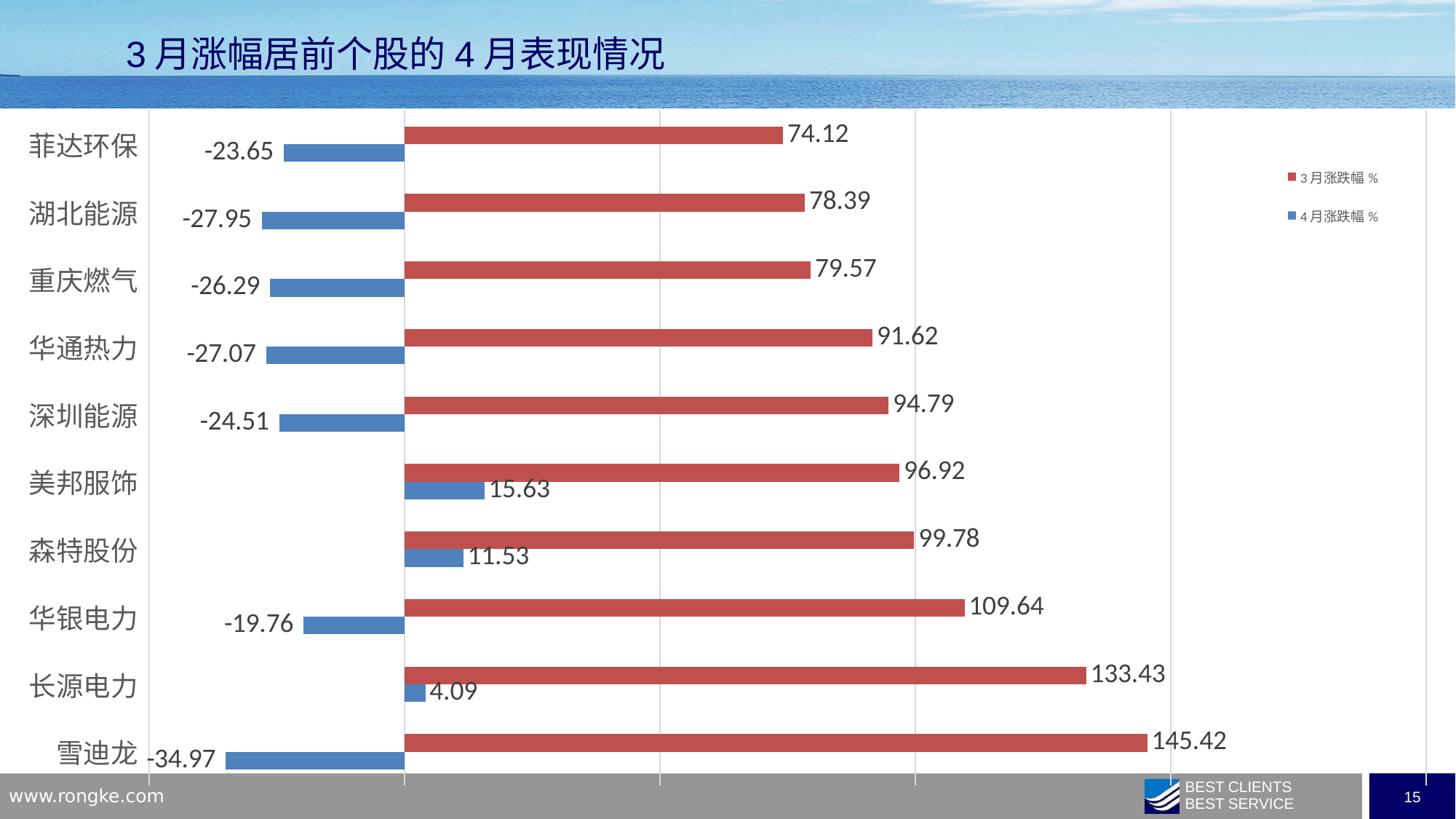

3月涨幅居前个股的4月表现情况

### Chart

| Category |  |  |
|---|---|---|
| 雪迪龙 | -34.9671 | 145.4219 |
| 长源电力 | 4.0915 | 133.427 |
| 华银电力 | -19.7615 | 109.6429 |
| 森特股份 | 11.526 | 99.7838 |
| 美邦服饰 | 15.625 | 96.9231 |
| 深圳能源 | -24.5098 | 94.7917 |
| 华通热力 | -27.0739 | 91.6185 |
| 重庆燃气 | -26.2931 | 79.5666 |
| 湖北能源 | -27.9503 | 78.3934 |
| 菲达环保 | -23.6486 | 74.1176 |